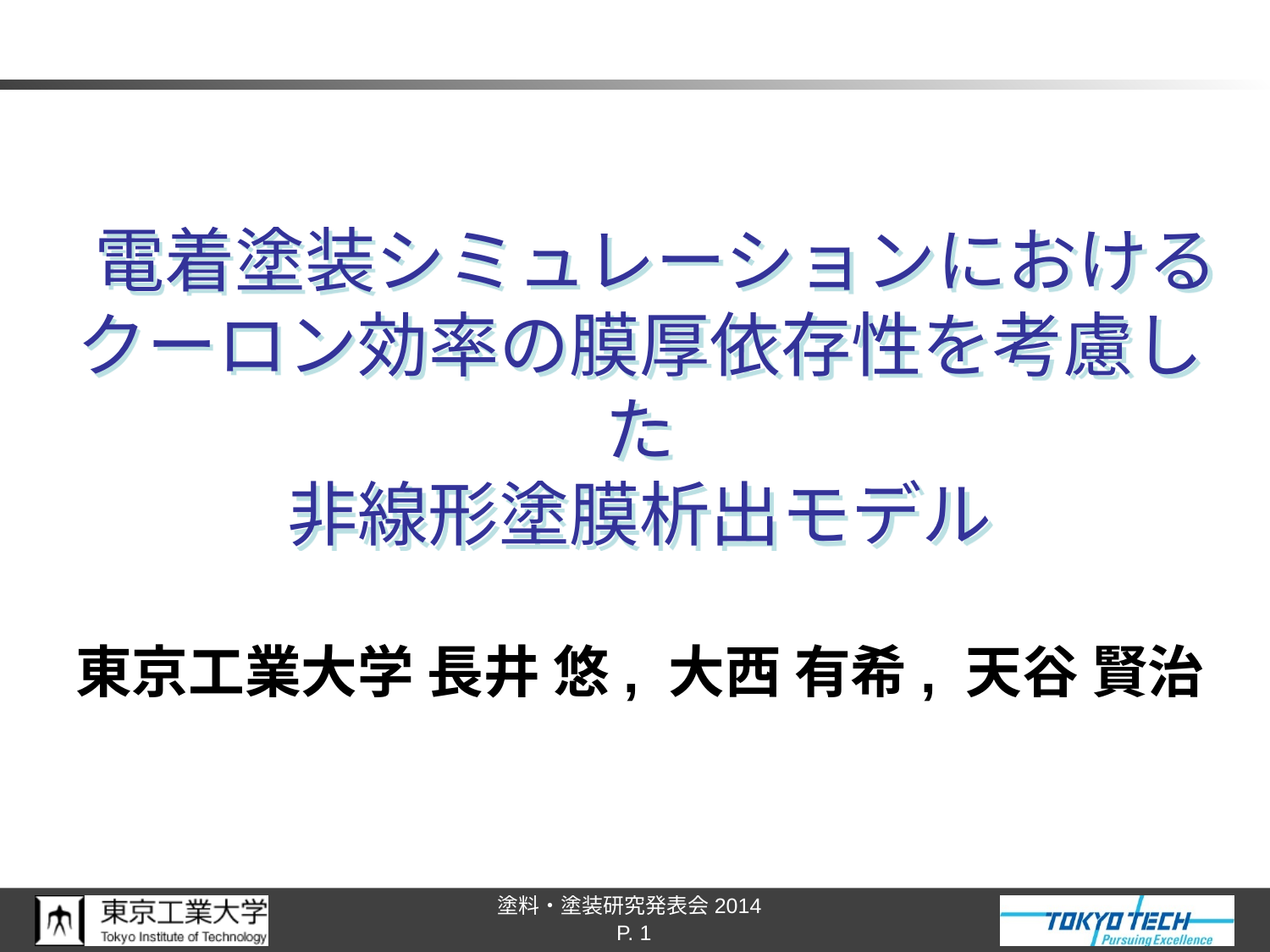

# 電着塗装シミュレーションにおける クーロン効率の膜厚依存性を考慮した 非線形塗膜析出モデル
東京工業大学 長井 悠, 大西 有希, 天谷 賢治
P. 1